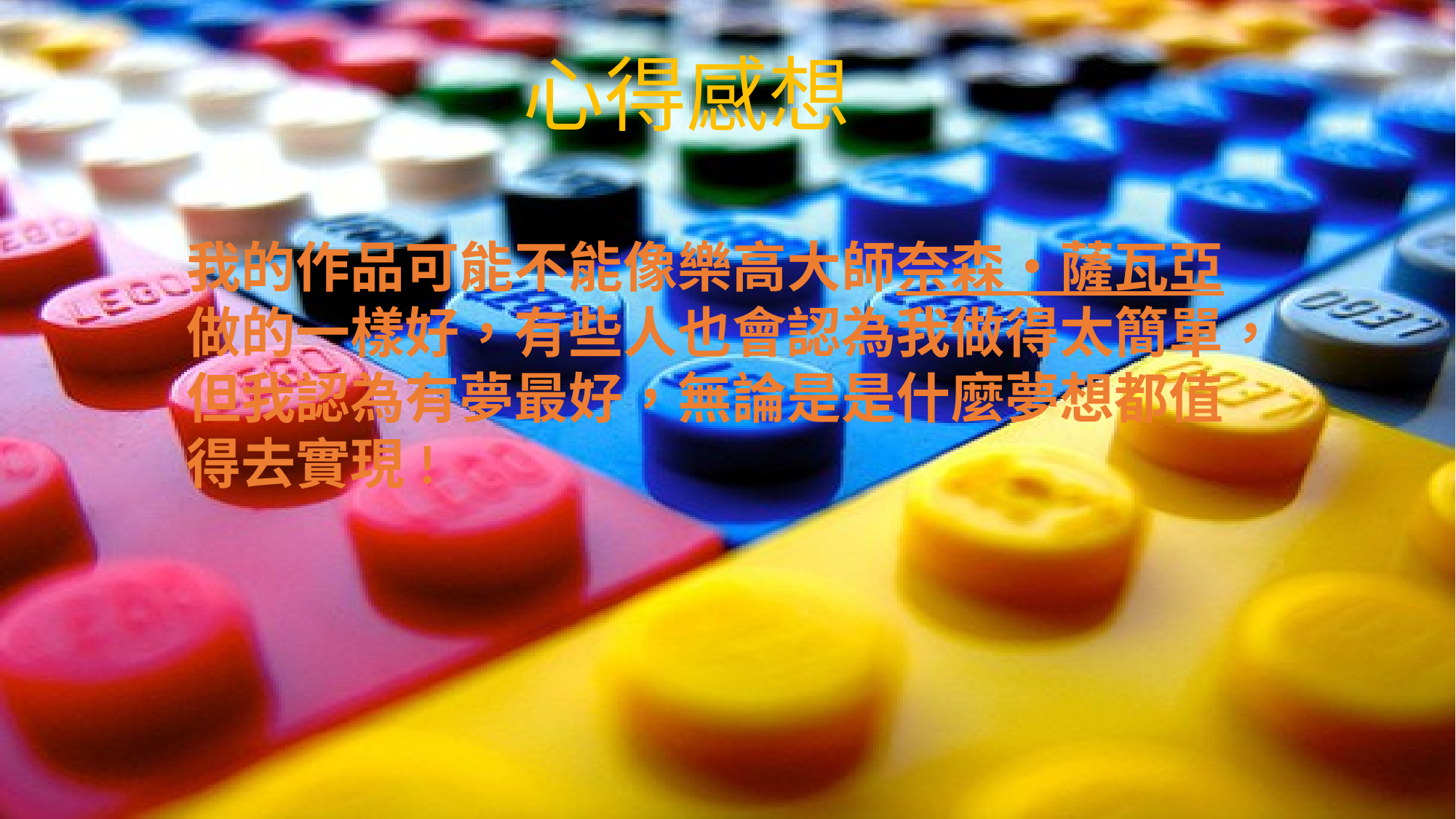

心得感想
我的作品可能不能像樂高大師奈森‧薩瓦亞做的一樣好，有些人也會認為我做得太簡單，但我認為有夢最好，無論是是什麼夢想都值得去實現!